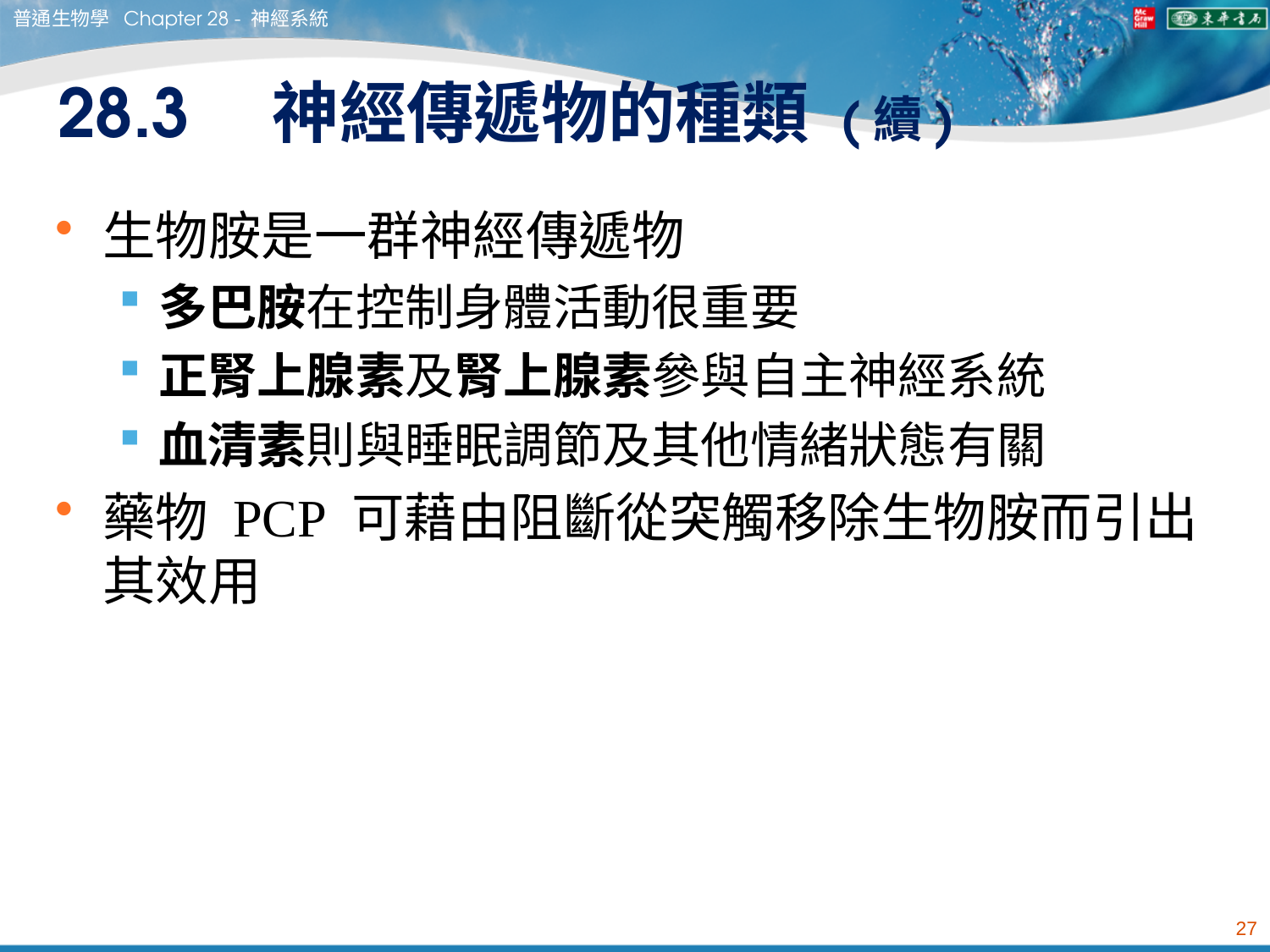

普通生物學  Chapter 28 - 神經系統
# 28.3　神經傳遞物的種類 (續)
生物胺是一群神經傳遞物
多巴胺在控制身體活動很重要
正腎上腺素及腎上腺素參與自主神經系統
血清素則與睡眠調節及其他情緒狀態有關
藥物 PCP 可藉由阻斷從突觸移除生物胺而引出其效用
27